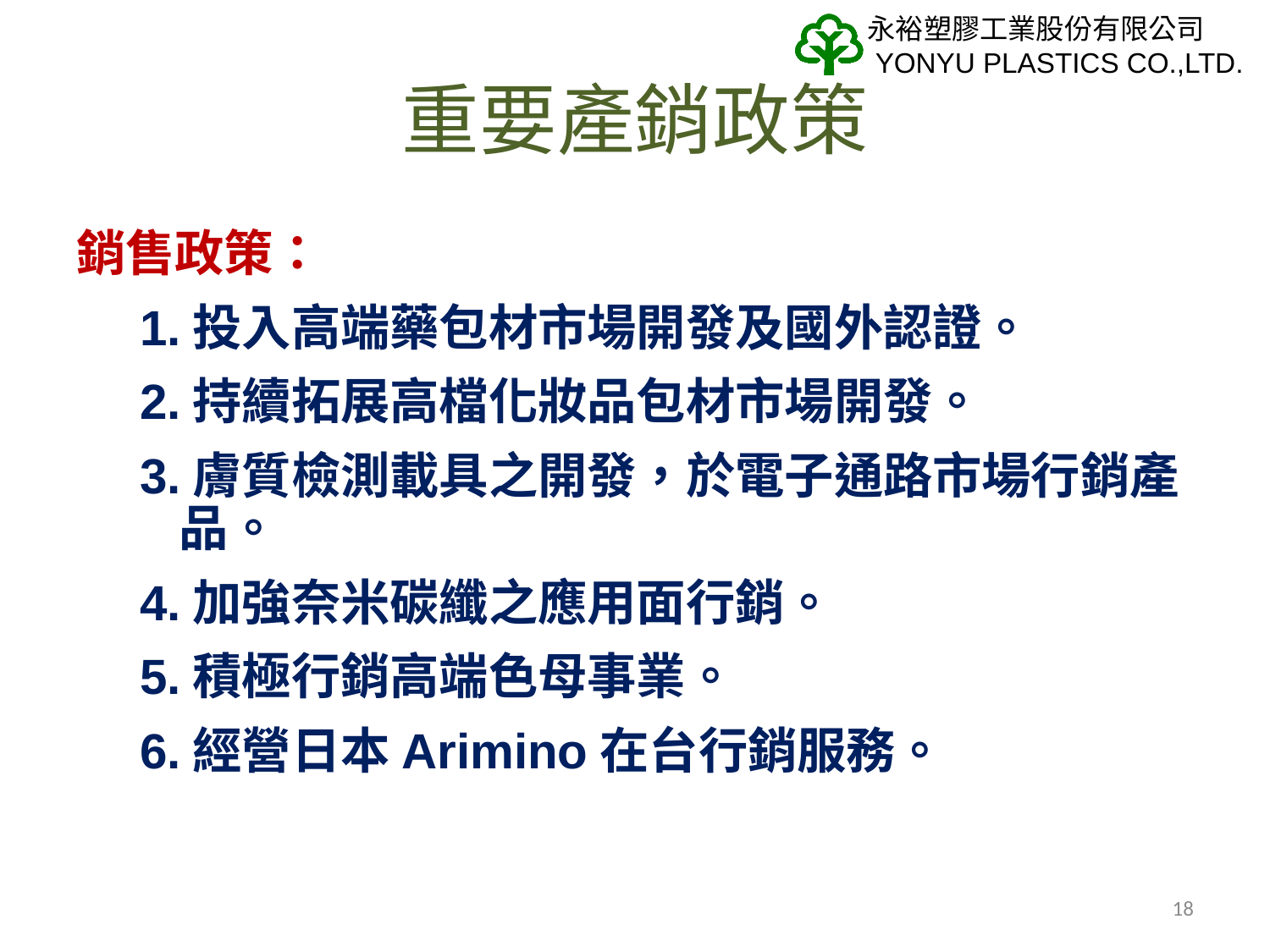

# 重要產銷政策
銷售政策：
1.投入高端藥包材市場開發及國外認證。
2.持續拓展高檔化妝品包材市場開發。
3.膚質檢測載具之開發，於電子通路市場行銷產品。
4.加強奈米碳纖之應用面行銷。
5.積極行銷高端色母事業。
6.經營日本Arimino在台行銷服務。
18